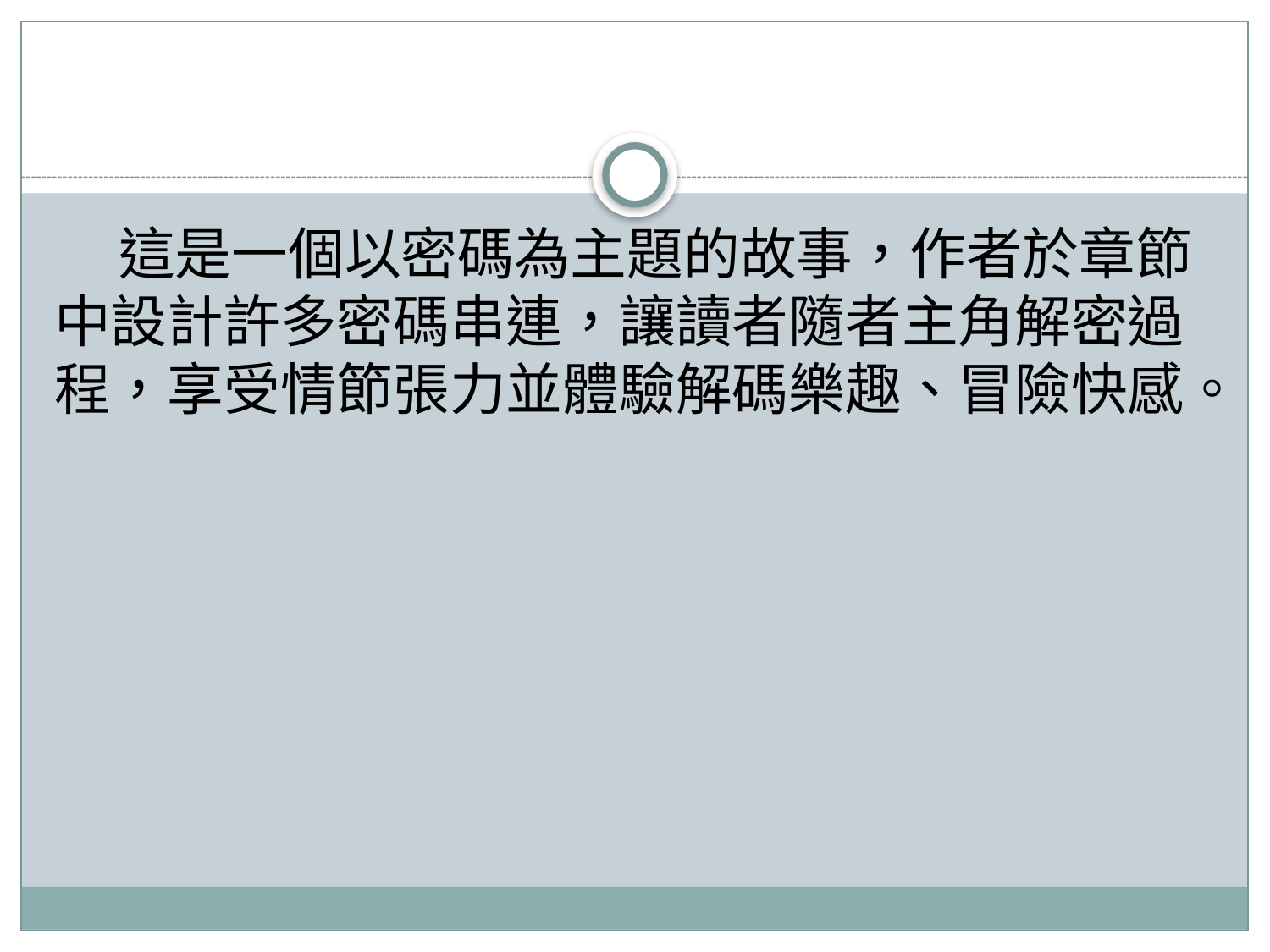

#
    這是一個以密碼為主題的故事，作者於章節中設計許多密碼串連，讓讀者隨者主角解密過程，享受情節張力並體驗解碼樂趣、冒險快感。